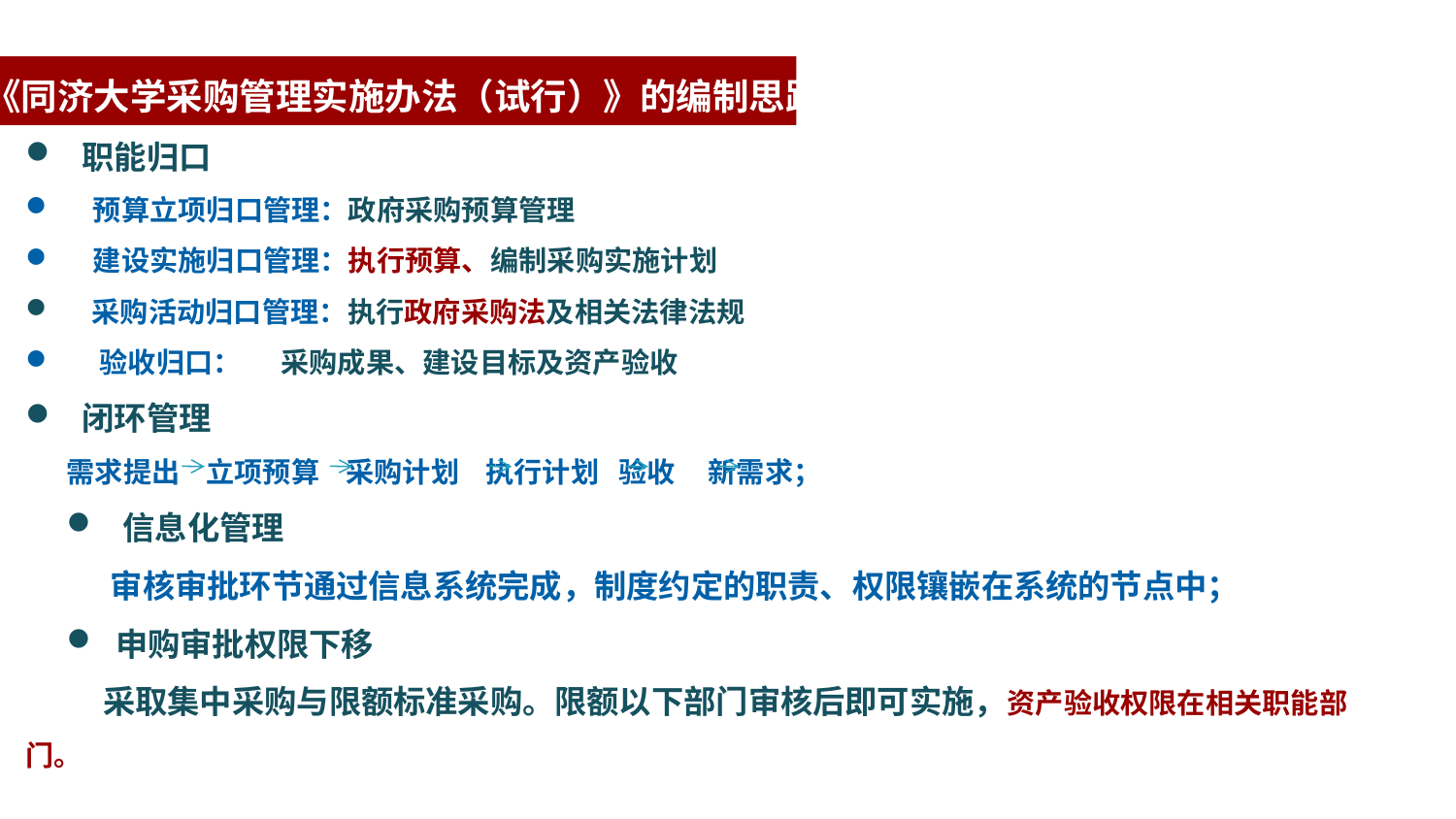

《同济大学采购管理实施办法（试行）》的编制思路
  职能归口
    预算立项归口管理：政府采购预算管理
    建设实施归口管理：执行预算、编制采购实施计划
    采购活动归口管理：执行政府采购法及相关法律法规
     验收归口：      采购成果、建设目标及资产验收
  闭环管理
需求提出    立项预算    采购计划    执行计划   验收     新需求；
  信息化管理
     审核审批环节通过信息系统完成，制度约定的职责、权限镶嵌在系统的节点中；
 申购审批权限下移
    采取集中采购与限额标准采购。限额以下部门审核后即可实施，资产验收权限在相关职能部门。